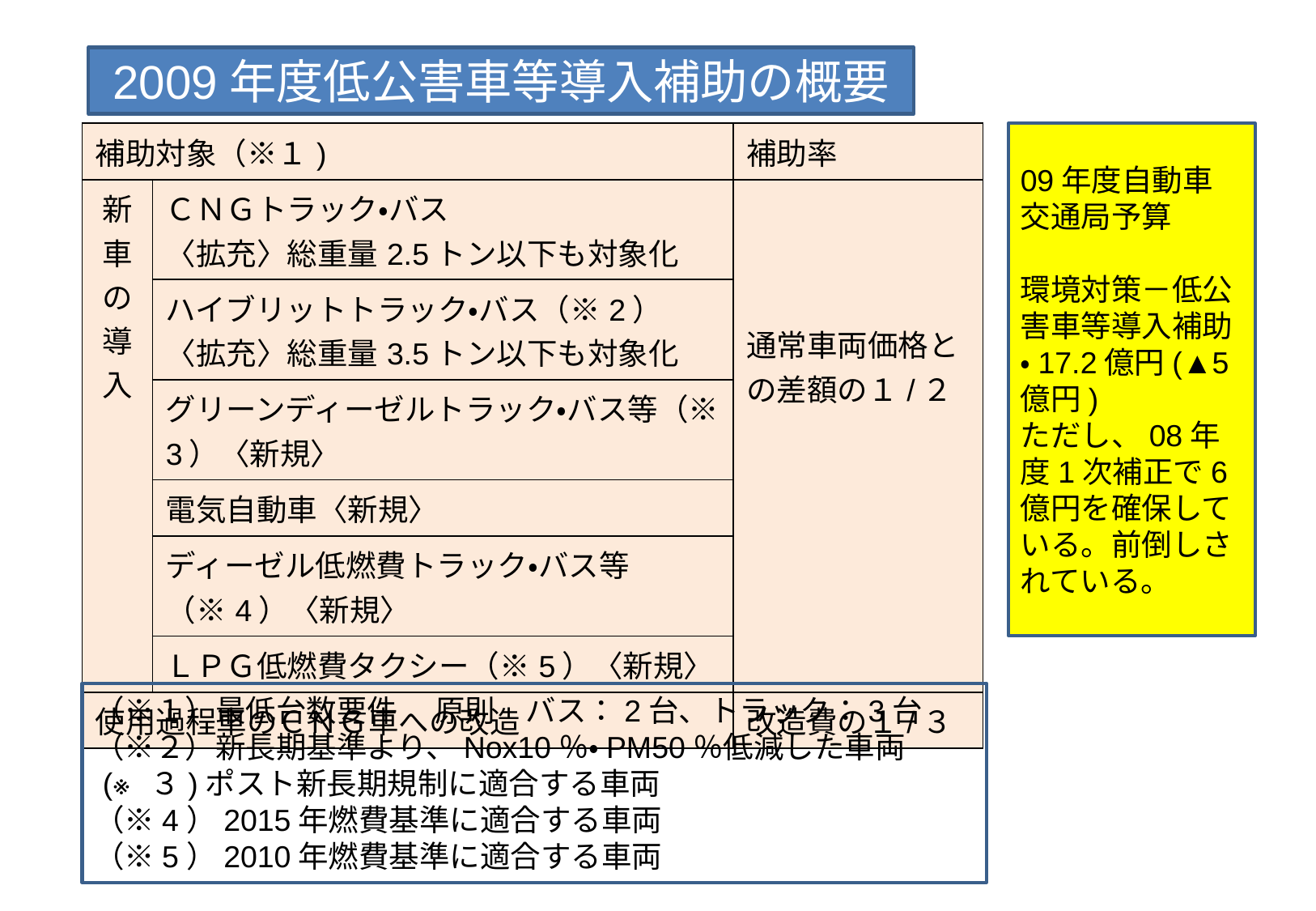

#
2009年度低公害車等導入補助の概要

| 補助対象（※１) |  | 補助率 |
| --- | --- | --- |
| 新車の導入 | ＣＮＧトラック・バス 〈拡充〉総重量2.5トン以下も対象化 | 通常車両価格との差額の１/２ |
|  | ハイブリットトラック・バス（※2）〈拡充〉総重量3.5トン以下も対象化 |  |
|  | グリーンディーゼルトラック・バス等（※3）〈新規〉 |  |
|  | 電気自動車〈新規〉 |  |
|  | ディーゼル低燃費トラック・バス等（※4）〈新規〉 |  |
|  | ＬＰＧ低燃費タクシー（※5）〈新規〉 |  |
| 使用過程車のＣＮＧ車への改造 |  | 改造費の１/３ |
09年度自動車交通局予算

環境対策－低公害車等導入補助
・17.2億円(▲5億円)
ただし、08年度1次補正で6億円を確保している。前倒しされている。
（※１）最低台数要件　 原則　バス：2台、トラック：3台
（※２）新長期基準より、Nox10％・PM50％低減した車両
 (※３)ポスト新長期規制に適合する車両
（※4）2015年燃費基準に適合する車両
（※5）2010年燃費基準に適合する車両